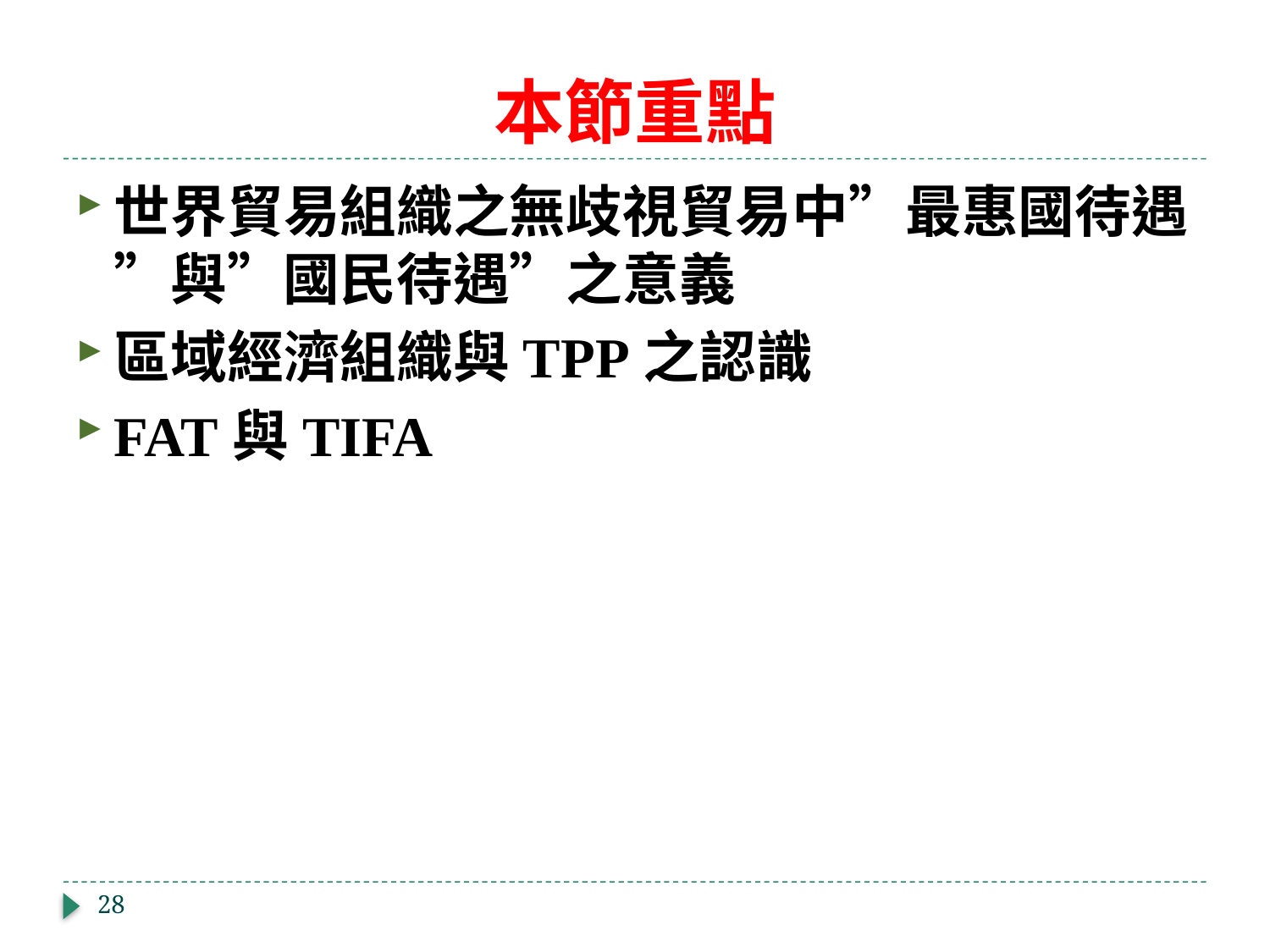

# 本節重點
世界貿易組織之無歧視貿易中”最惠國待遇”與”國民待遇”之意義
區域經濟組織與TPP之認識
FAT與TIFA
28